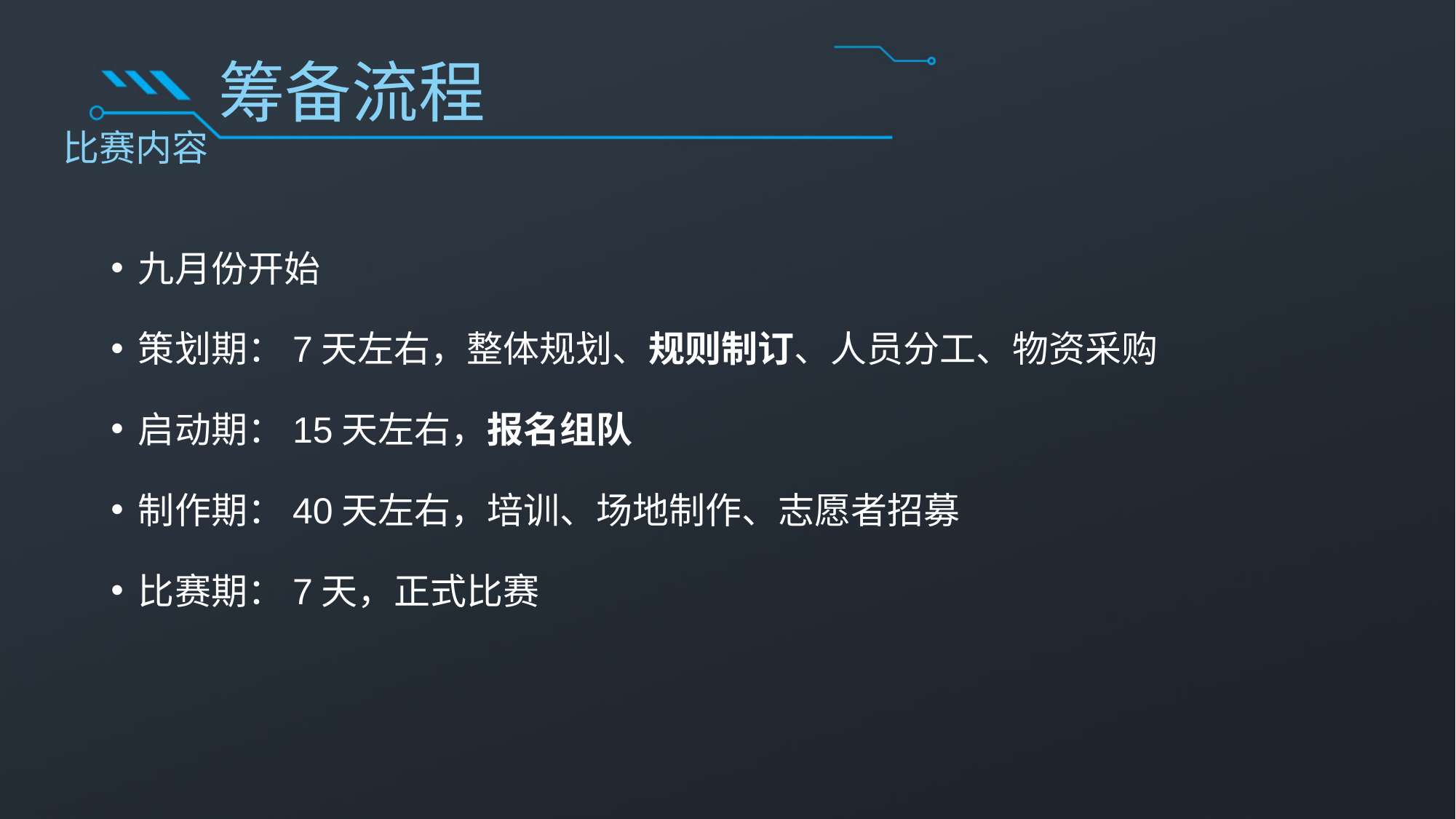

# 筹备流程
比赛内容
九月份开始
策划期：7天左右，整体规划、规则制订、人员分工、物资采购
启动期：15天左右，报名组队
制作期：40天左右，培训、场地制作、志愿者招募
比赛期：7天，正式比赛